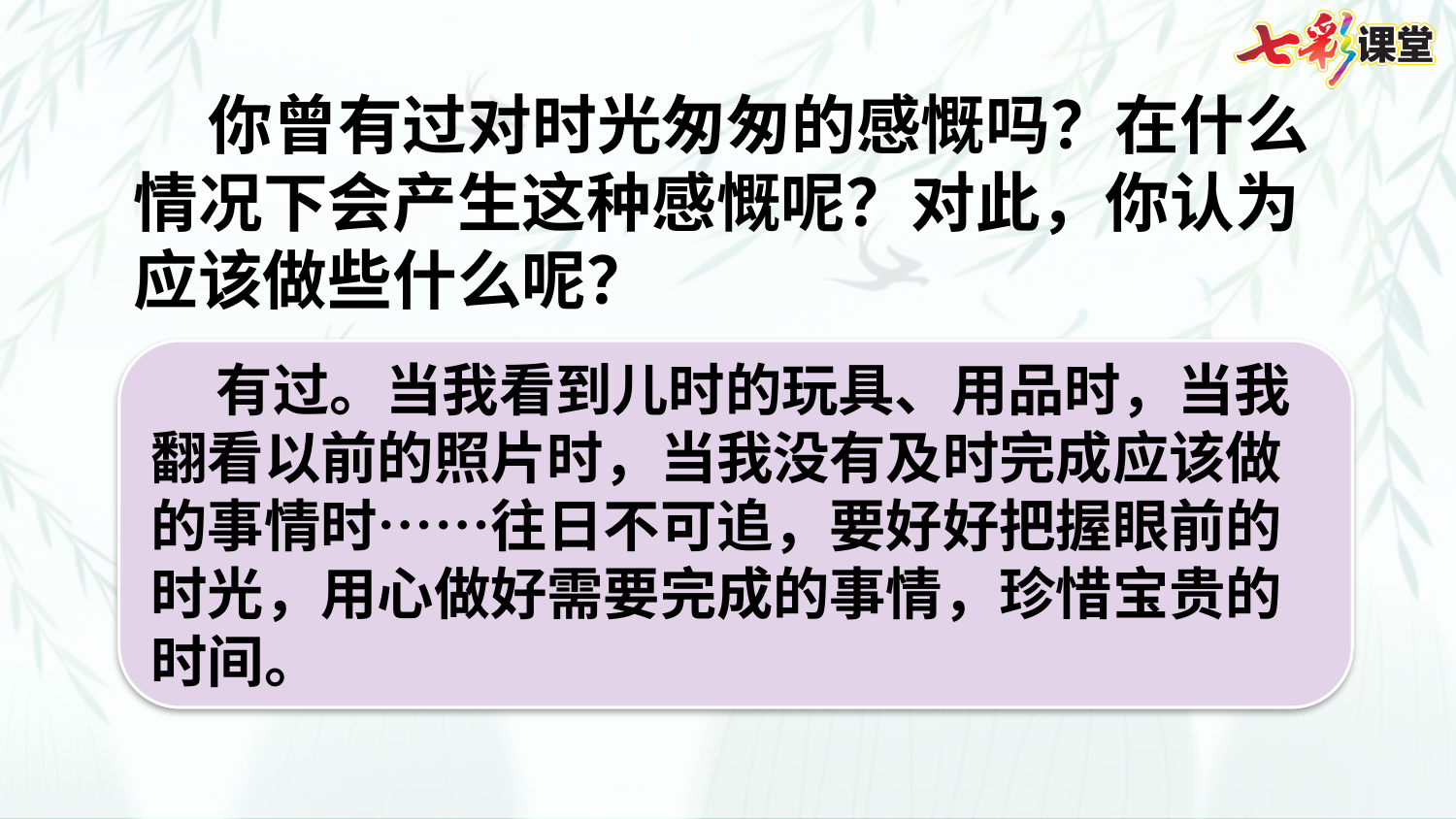

你曾有过对时光匆匆的感慨吗？在什么情况下会产生这种感慨呢？对此，你认为应该做些什么呢？

    有过。当我看到儿时的玩具、用品时，当我翻看以前的照片时，当我没有及时完成应该做的事情时……往日不可追，要好好把握眼前的时光，用心做好需要完成的事情，珍惜宝贵的时间。